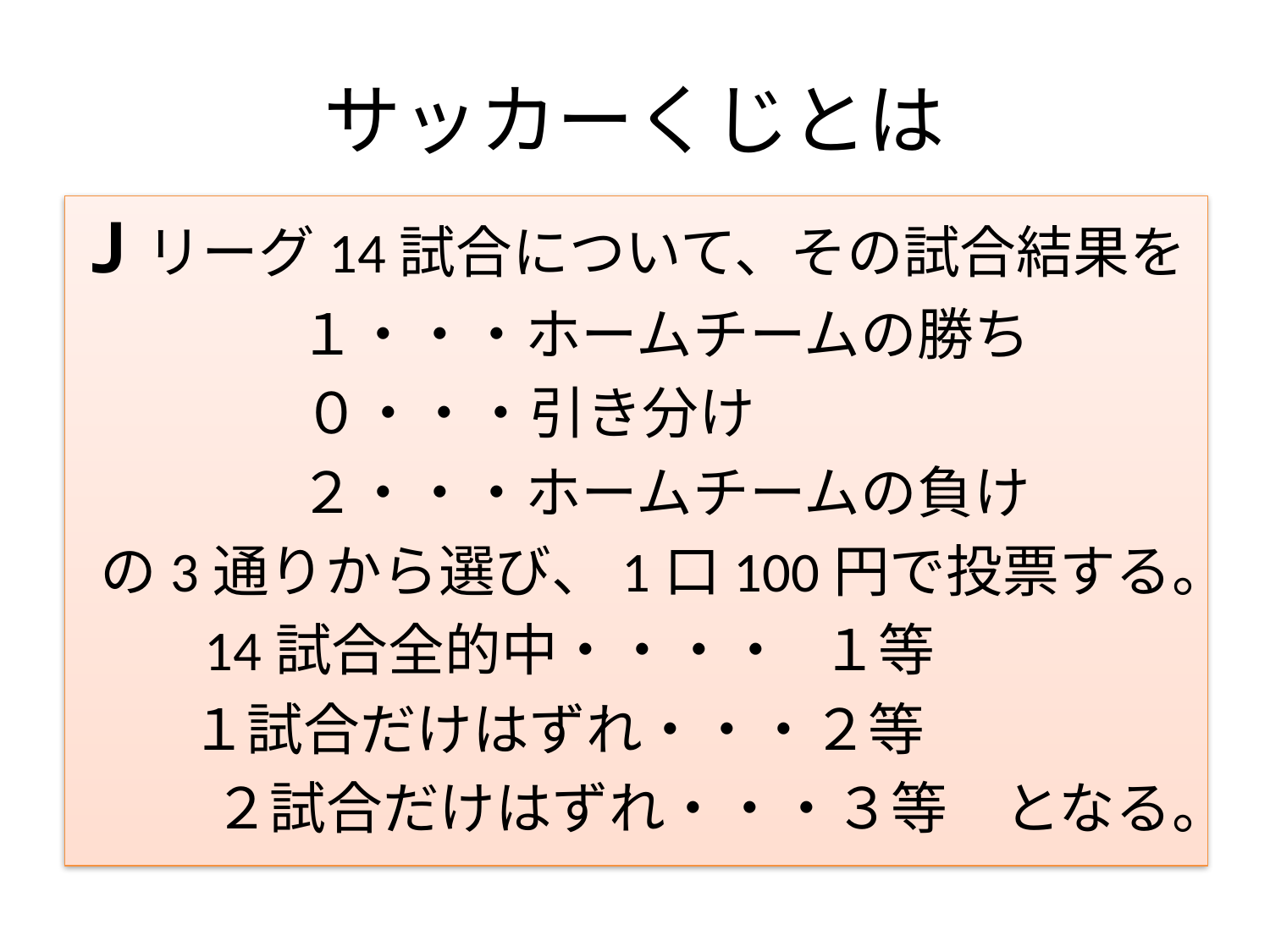

# サッカーくじとは
Jリーグ14試合について、その試合結果を
　１・・・ホームチームの勝ち
　　　　０・・・引き分け
　２・・・ホームチームの負け
の3通りから選び、1口100円で投票する。
          14試合全的中・・・・   １等
　　１試合だけはずれ・・・２等
　　２試合だけはずれ・・・３等　となる。